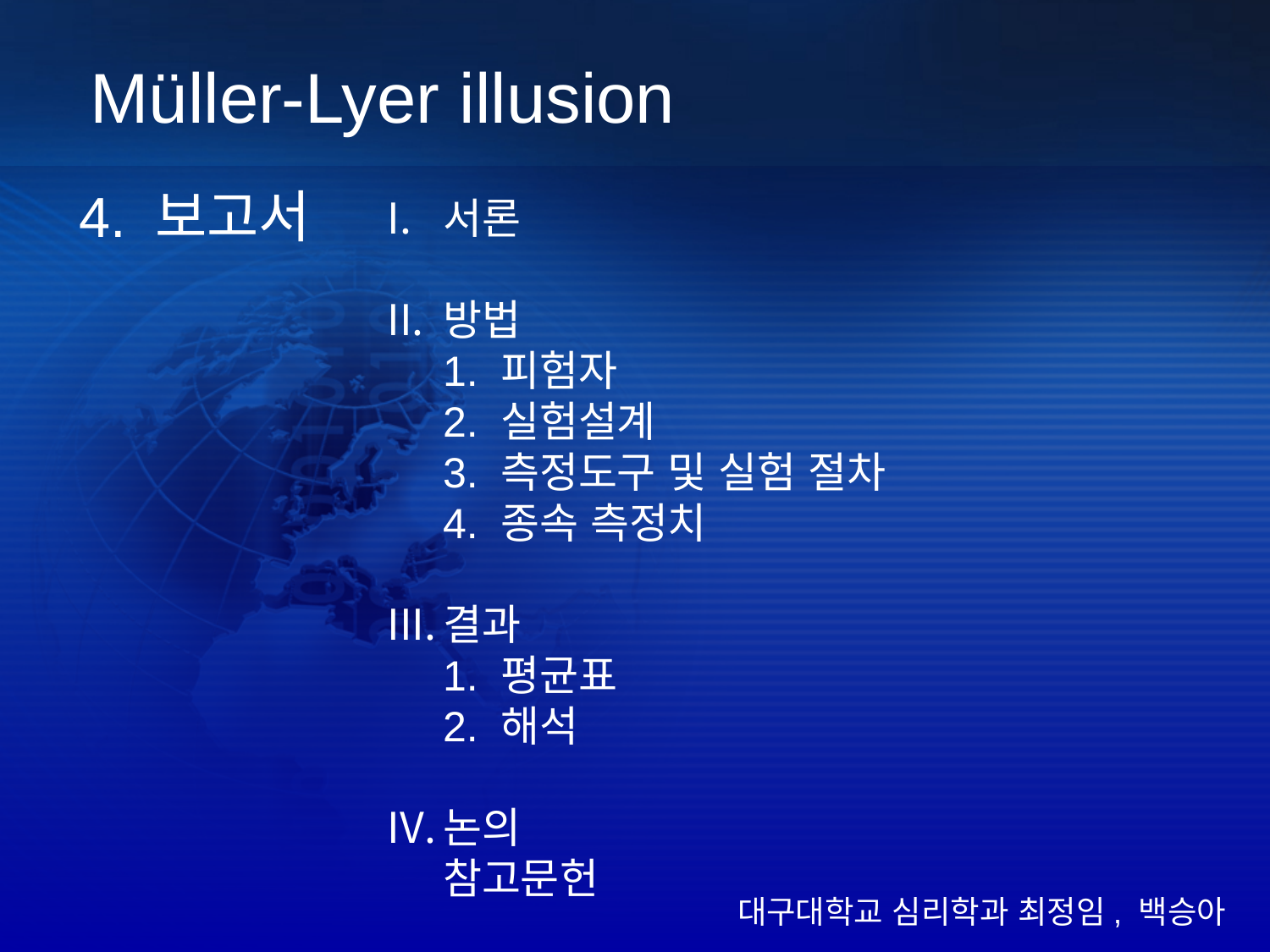

Müller-Lyer illusion
4. 보고서
서론

방법
1. 피험자
2. 실험설계
3. 측정도구 및 실험 절차
4. 종속 측정치

결과
1. 평균표
2. 해석

논의
참고문헌
대구대학교 심리학과 최정임, 백승아